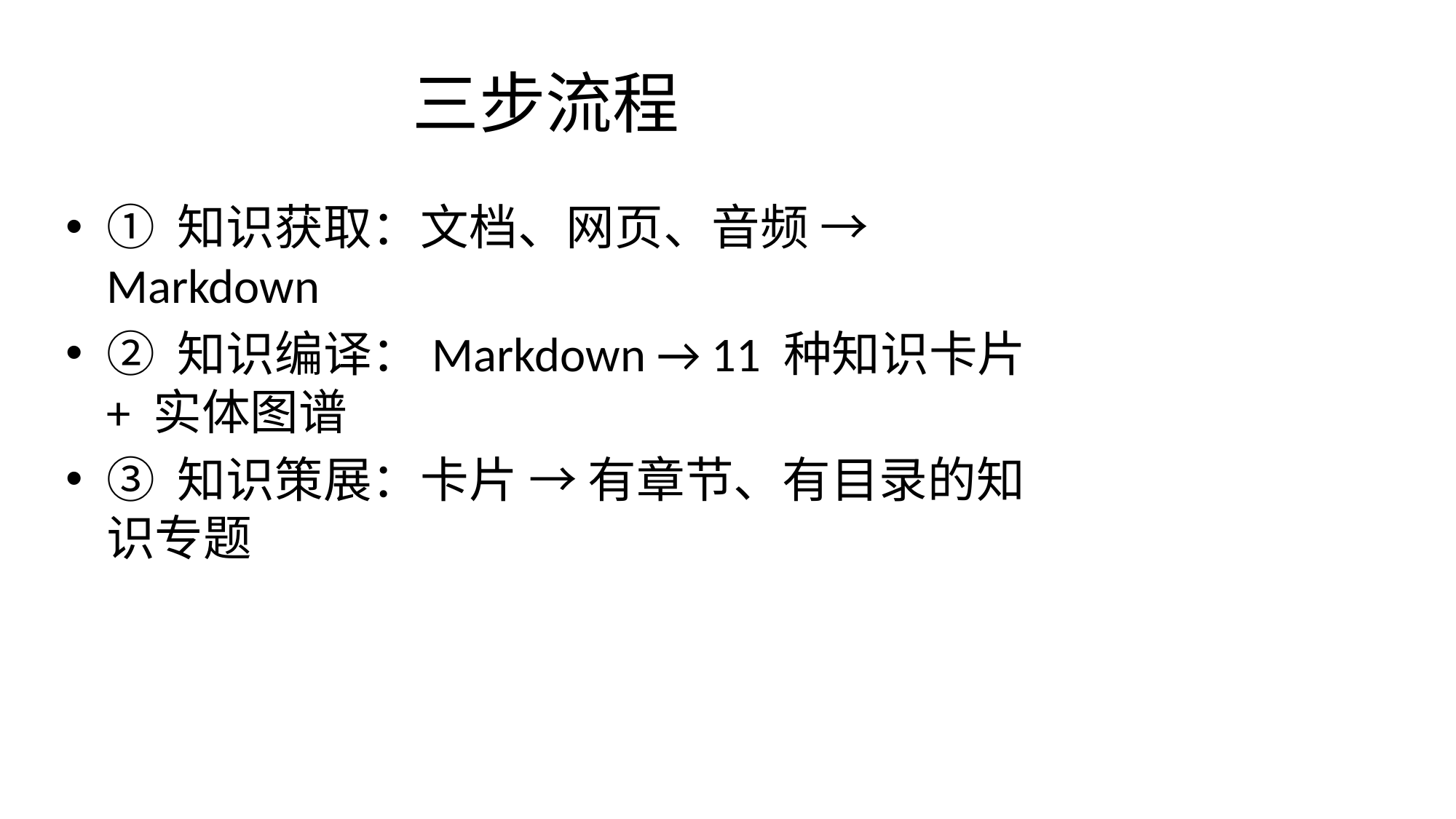

# 三步流程
① 知识获取：文档、网页、音频 → Markdown
② 知识编译：Markdown → 11 种知识卡片 + 实体图谱
③ 知识策展：卡片 → 有章节、有目录的知识专题